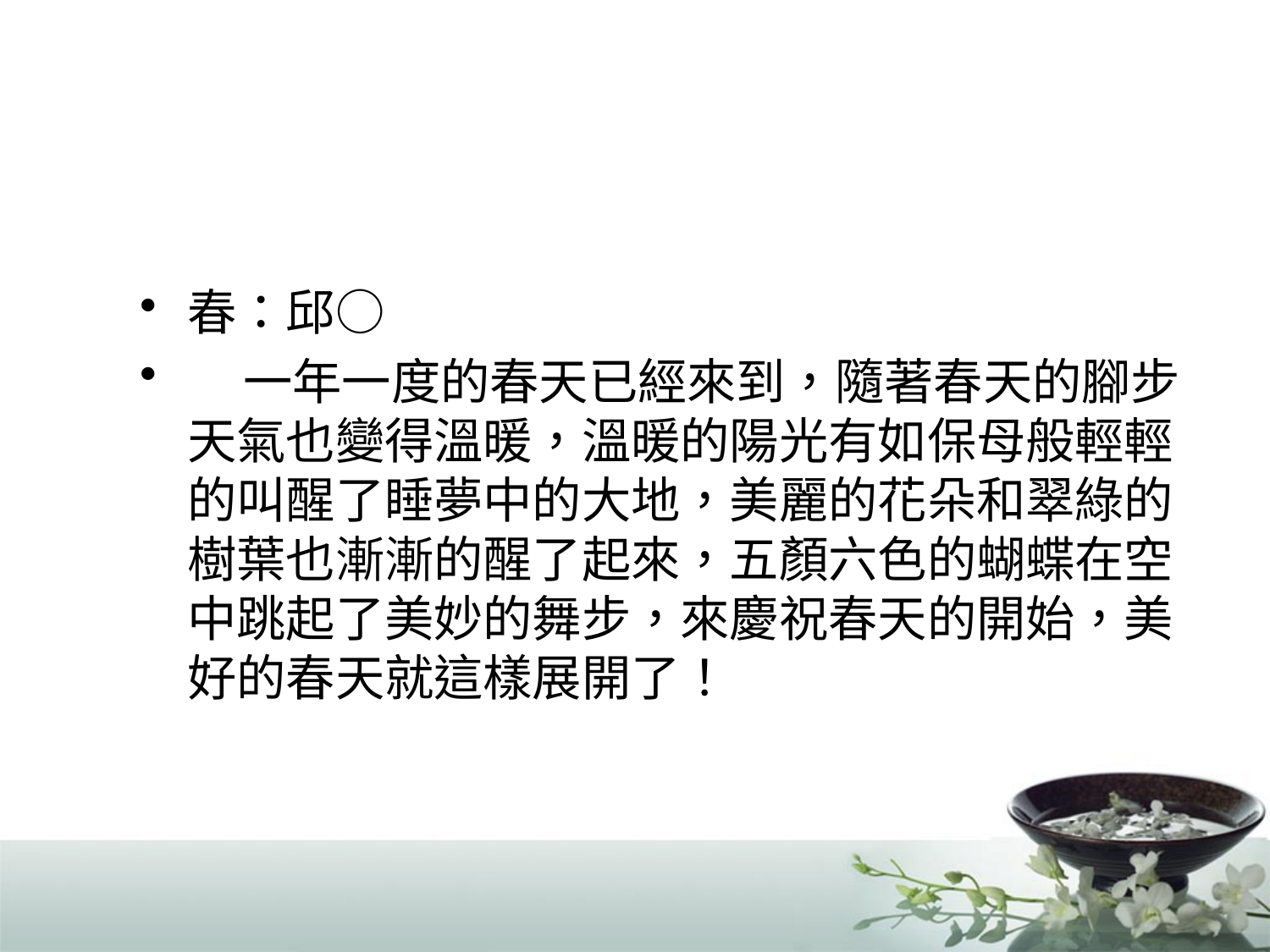

#
春：邱○
    一年一度的春天已經來到，隨著春天的腳步天氣也變得溫暖，溫暖的陽光有如保母般輕輕的叫醒了睡夢中的大地，美麗的花朵和翠綠的樹葉也漸漸的醒了起來，五顏六色的蝴蝶在空中跳起了美妙的舞步，來慶祝春天的開始，美好的春天就這樣展開了！